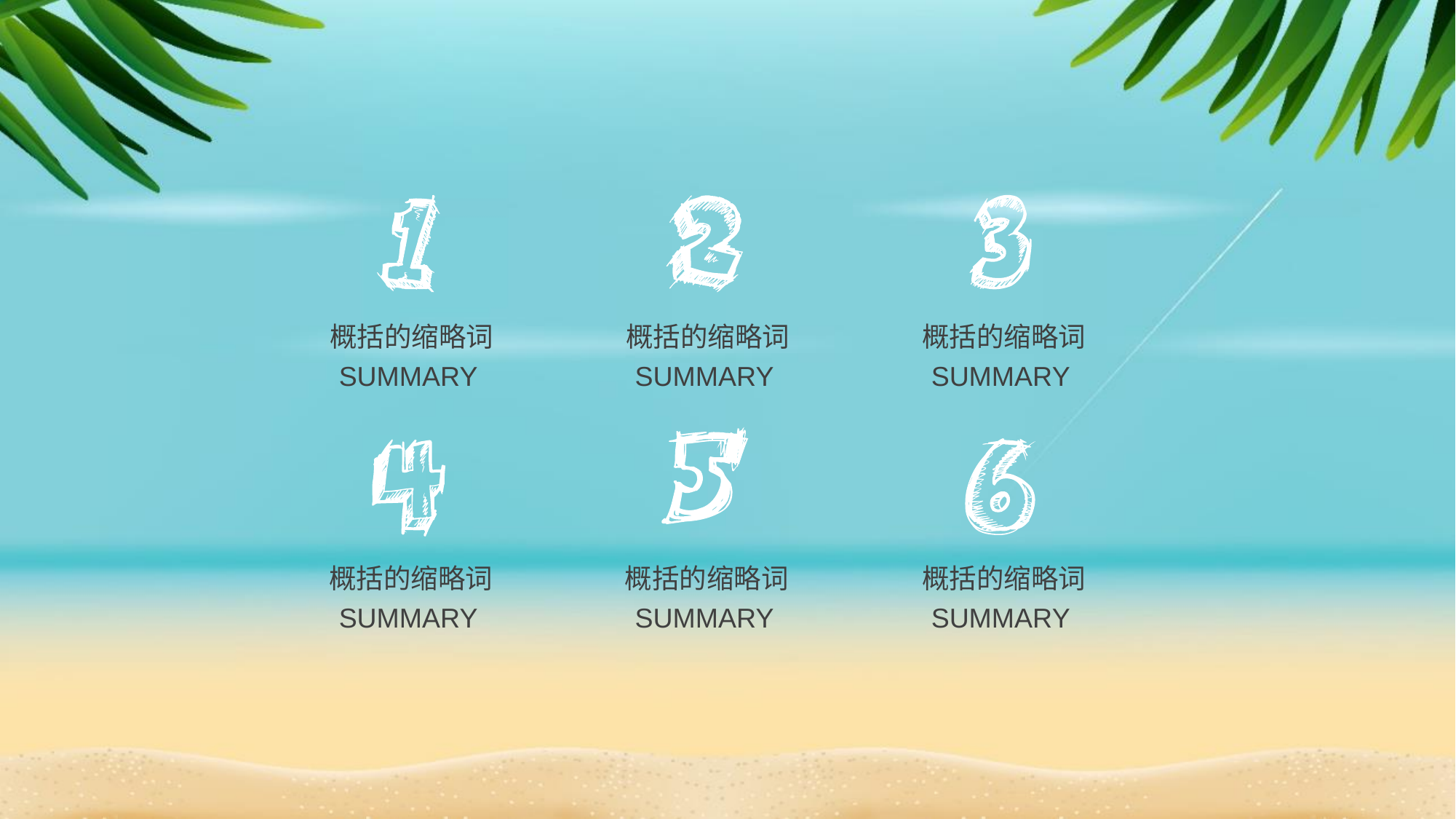

概括的缩略词SUMMARY
 概括的缩略词SUMMARY
 概括的缩略词SUMMARY

 概括的缩略词SUMMARY
 概括的缩略词SUMMARY
 概括的缩略词SUMMARY